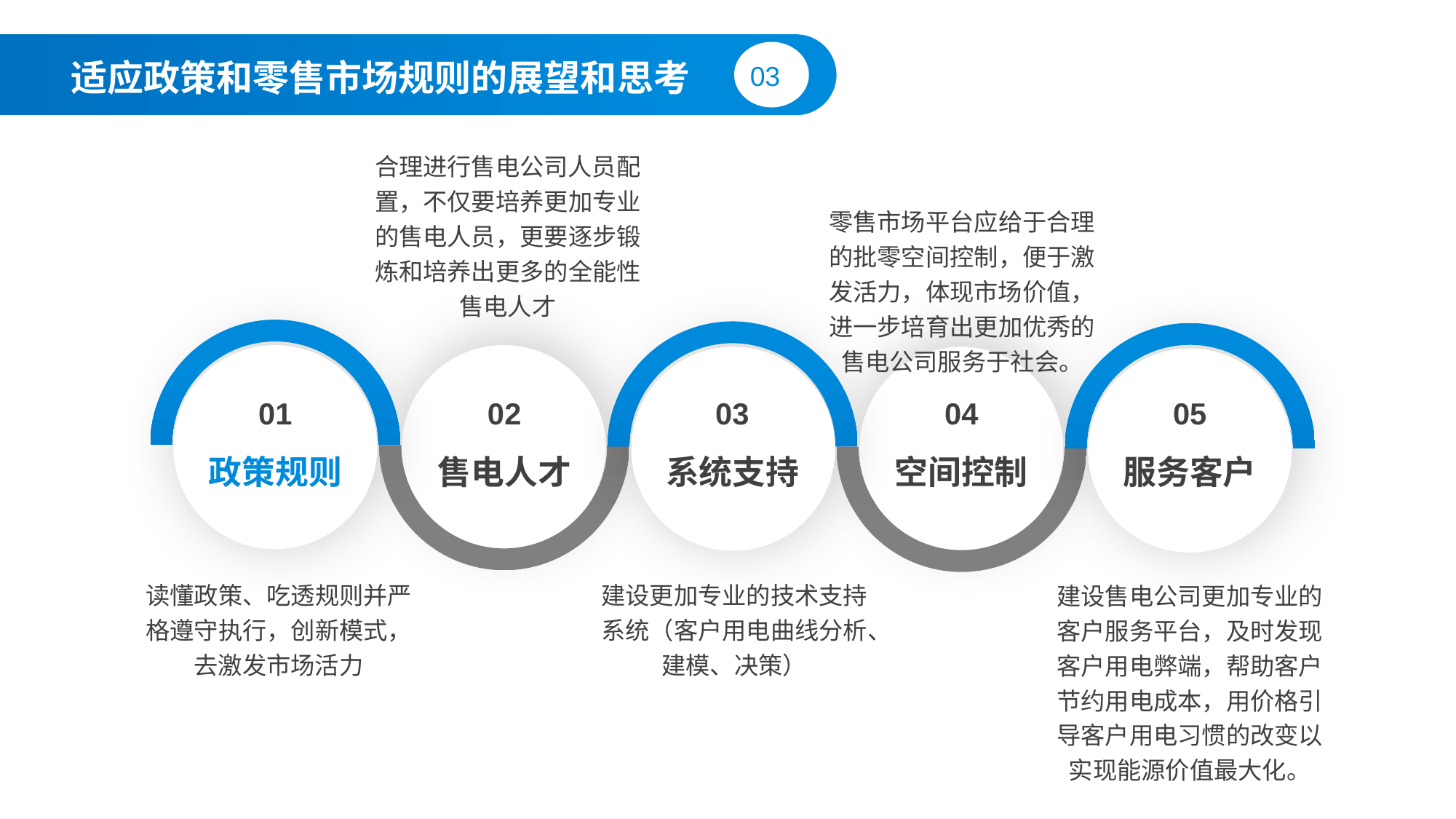

03
适应政策和零售市场规则的展望和思考

合理进行售电公司人员配置，不仅要培养更加专业的售电人员，更要逐步锻炼和培养出更多的全能性售电人才
零售市场平台应给于合理的批零空间控制，便于激发活力，体现市场价值，进一步培育出更加优秀的售电公司服务于社会。

01
02
03
04
05
政策规则
售电人才
系统支持
空间控制
服务客户
读懂政策、吃透规则并严格遵守执行，创新模式，去激发市场活力
建设更加专业的技术支持系统（客户用电曲线分析、建模、决策）
建设售电公司更加专业的客户服务平台，及时发现客户用电弊端，帮助客户节约用电成本，用价格引导客户用电习惯的改变以实现能源价值最大化。